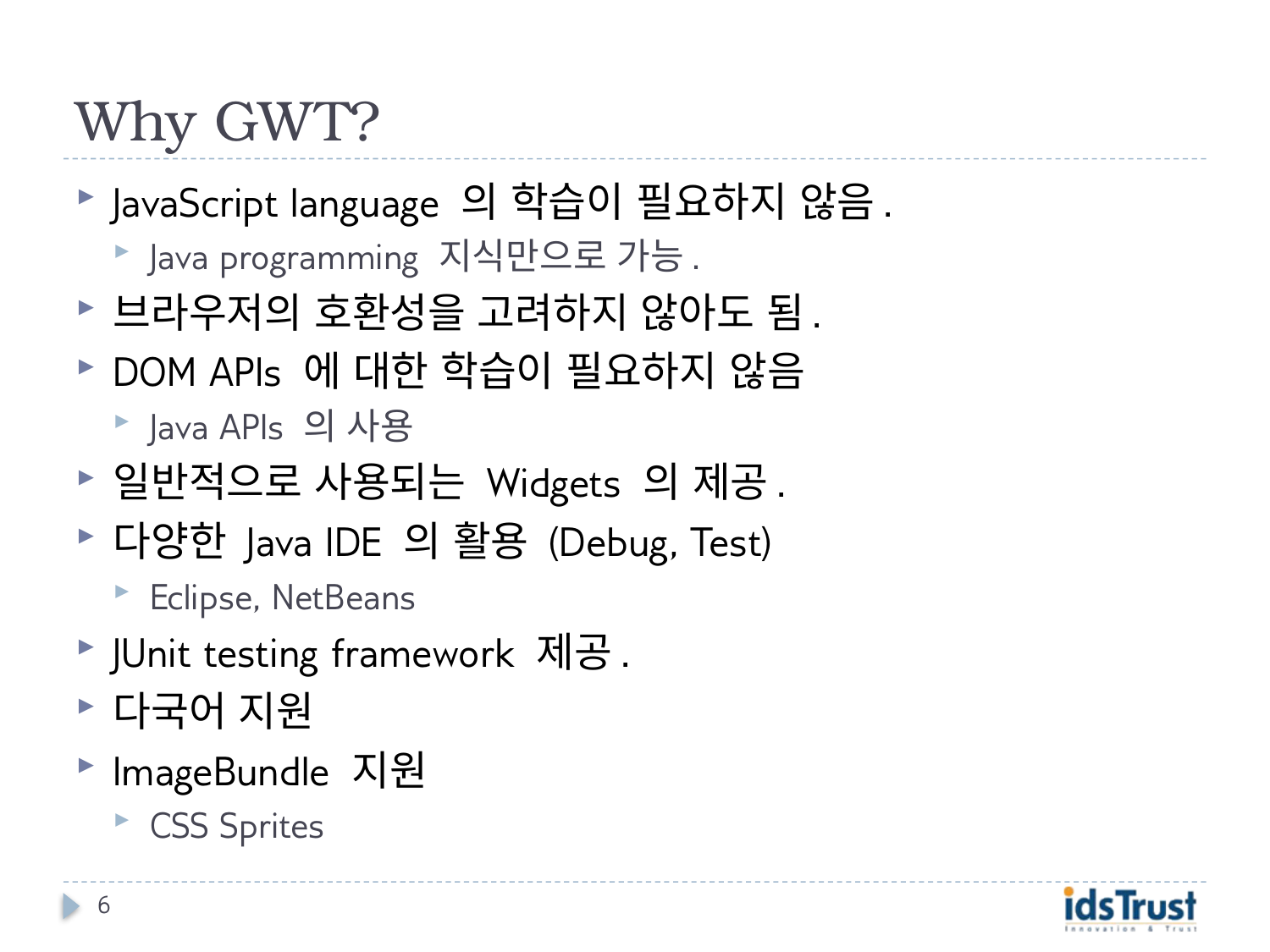

# Why GWT?
JavaScript language 의 학습이 필요하지 않음.
Java programming 지식만으로 가능.
브라우저의 호환성을 고려하지 않아도 됨.
DOM APIs 에 대한 학습이 필요하지 않음
Java APIs 의 사용
일반적으로 사용되는 Widgets 의 제공.
다양한 Java IDE 의 활용 (Debug, Test)
Eclipse, NetBeans
JUnit testing framework 제공.
다국어 지원
ImageBundle 지원
CSS Sprites

6